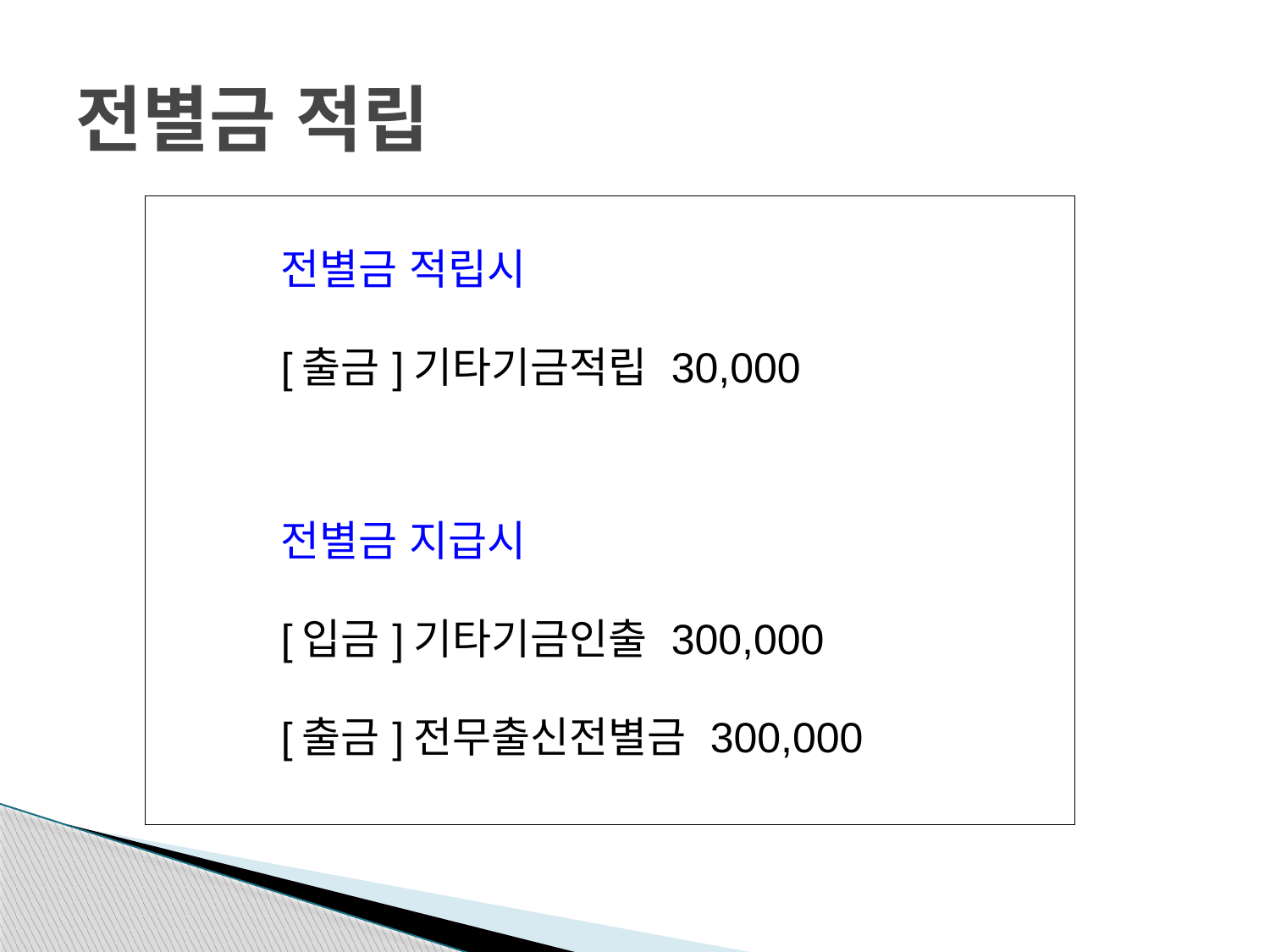

# 전별금 적립
| 전별금 적립시 [출금]기타기금적립 30,000 전별금 지급시 [입금]기타기금인출 300,000 [출금]전무출신전별금 300,000 |
| --- |